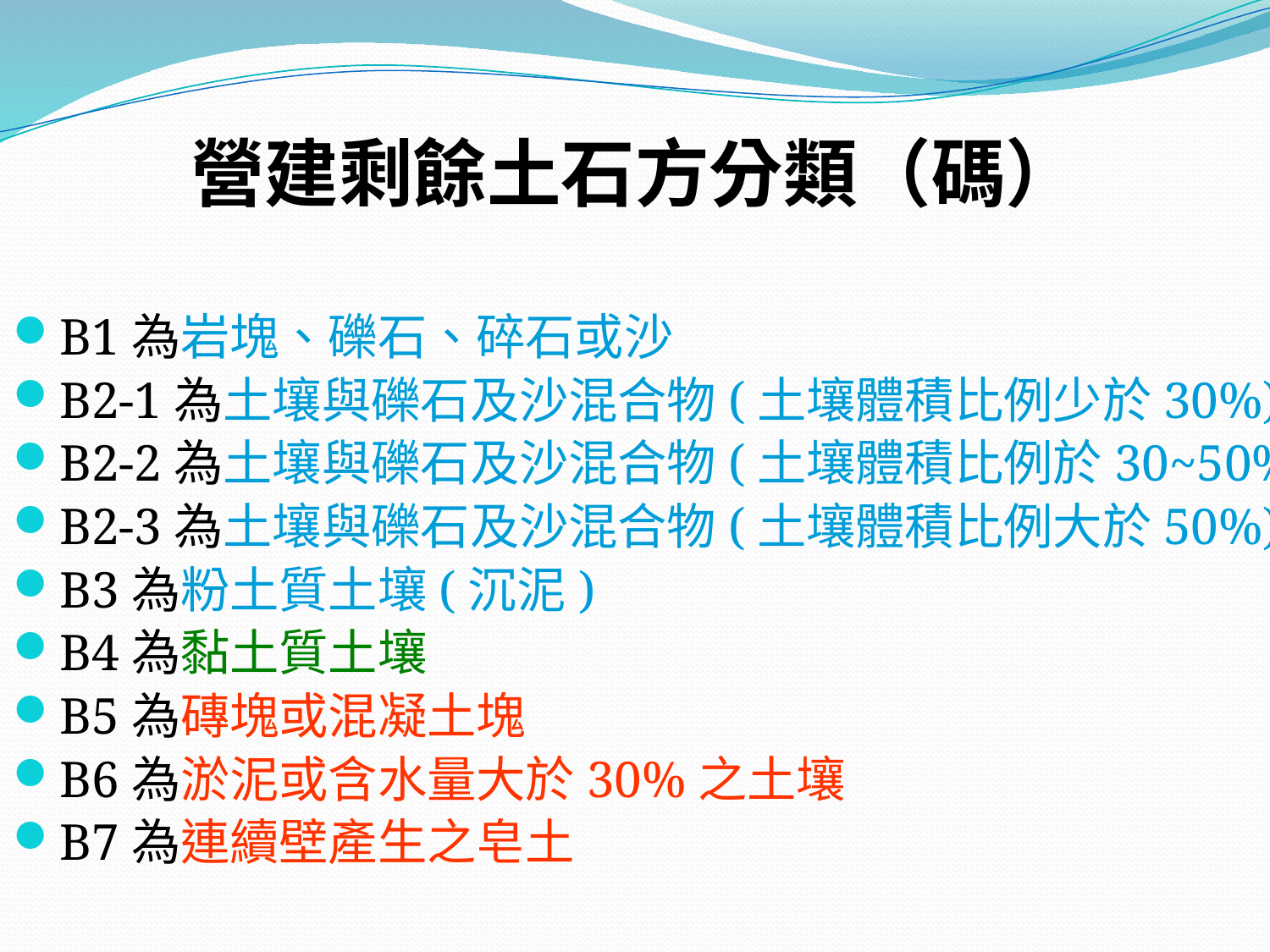

# 營建剩餘土石方分類（碼）

B1為岩塊、礫石、碎石或沙
B2-1為土壤與礫石及沙混合物(土壤體積比例少於30%)
B2-2為土壤與礫石及沙混合物(土壤體積比例於30~50%)
B2-3為土壤與礫石及沙混合物(土壤體積比例大於50%)
B3為粉土質土壤(沉泥)
B4為黏土質土壤
B5為磚塊或混凝土塊
B6為淤泥或含水量大於30%之土壤
B7為連續壁產生之皂土